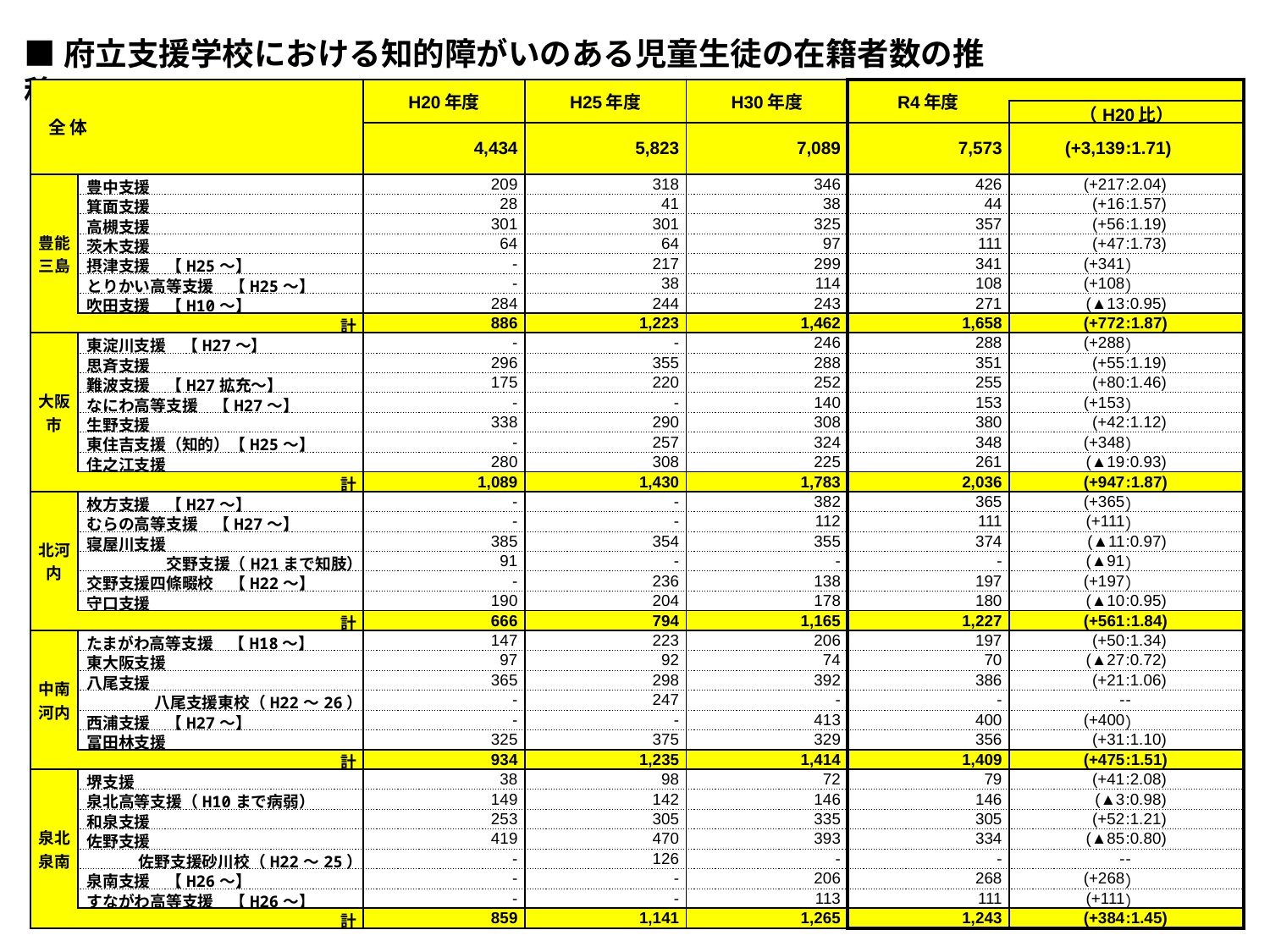

■府立支援学校における知的障がいのある児童生徒の在籍者数の推移
| 全 体 |  | H20年度 | H25年度 | H30年度 | R4年度 |  |  |
| --- | --- | --- | --- | --- | --- | --- | --- |
|  |  |  |  |  |  | （H20比） |  |
|  |  | 4,434 | 5,823 | 7,089 | 7,573 | (+3,139 | :1.71) |
| 豊能三島 | 豊中支援 | 209 | 318 | 346 | 426 | (+217 | :2.04) |
|  | 箕面支援 | 28 | 41 | 38 | 44 | (+16 | :1.57) |
|  | 高槻支援 | 301 | 301 | 325 | 357 | (+56 | :1.19) |
|  | 茨木支援 | 64 | 64 | 97 | 111 | (+47 | :1.73) |
|  | 摂津支援　【H25～】 | - | 217 | 299 | 341 | (+341 | ） |
|  | とりかい高等支援　【H25～】 | - | 38 | 114 | 108 | (+108 | ） |
|  | 吹田支援　【H10～】 | 284 | 244 | 243 | 271 | (▲13 | :0.95) |
|  | 計 | 886 | 1,223 | 1,462 | 1,658 | (+772 | :1.87) |
| 大阪市 | 東淀川支援　【H27～】 | - | - | 246 | 288 | (+288 | ） |
|  | 思斉支援 | 296 | 355 | 288 | 351 | (+55 | :1.19) |
|  | 難波支援　【H27拡充～】 | 175 | 220 | 252 | 255 | (+80 | :1.46) |
|  | なにわ高等支援　【H27～】 | - | - | 140 | 153 | (+153 | ） |
|  | 生野支援 | 338 | 290 | 308 | 380 | (+42 | :1.12) |
|  | 東住吉支援（知的）【H25～】 | - | 257 | 324 | 348 | (+348 | ） |
|  | 住之江支援 | 280 | 308 | 225 | 261 | (▲19 | :0.93) |
|  | 計 | 1,089 | 1,430 | 1,783 | 2,036 | (+947 | :1.87) |
| 北河内 | 枚方支援　【H27～】 | - | - | 382 | 365 | (+365 | ） |
|  | むらの高等支援　【H27～】 | - | - | 112 | 111 | (+111 | ） |
|  | 寝屋川支援 | 385 | 354 | 355 | 374 | (▲11 | :0.97) |
|  | 交野支援（H21まで知肢） | 91 | - | - | - | (▲91 | ） |
|  | 交野支援四條畷校　【H22～】 | - | 236 | 138 | 197 | (+197 | ） |
|  | 守口支援 | 190 | 204 | 178 | 180 | (▲10 | :0.95) |
|  | 計 | 666 | 794 | 1,165 | 1,227 | (+561 | :1.84) |
| 中南河内 | たまがわ高等支援　【H18～】 | 147 | 223 | 206 | 197 | (+50 | :1.34) |
|  | 東大阪支援 | 97 | 92 | 74 | 70 | (▲27 | :0.72) |
|  | 八尾支援 | 365 | 298 | 392 | 386 | (+21 | :1.06) |
|  | 八尾支援東校（H22～26） | - | 247 | - | - | - | - |
|  | 西浦支援　【H27～】 | - | - | 413 | 400 | (+400 | ） |
|  | 冨田林支援 | 325 | 375 | 329 | 356 | (+31 | :1.10) |
|  | 計 | 934 | 1,235 | 1,414 | 1,409 | (+475 | :1.51) |
| 泉北泉南 | 堺支援 | 38 | 98 | 72 | 79 | (+41 | :2.08) |
|  | 泉北高等支援（H10まで病弱） | 149 | 142 | 146 | 146 | (▲3 | :0.98) |
|  | 和泉支援 | 253 | 305 | 335 | 305 | (+52 | :1.21) |
|  | 佐野支援 | 419 | 470 | 393 | 334 | (▲85 | :0.80) |
|  | 佐野支援砂川校（H22～25） | - | 126 | - | - | - | - |
|  | 泉南支援　【H26～】 | - | - | 206 | 268 | (+268 | ） |
|  | すながわ高等支援　【H26～】 | - | - | 113 | 111 | (+111 | ） |
|  | 計 | 859 | 1,141 | 1,265 | 1,243 | (+384 | :1.45) |